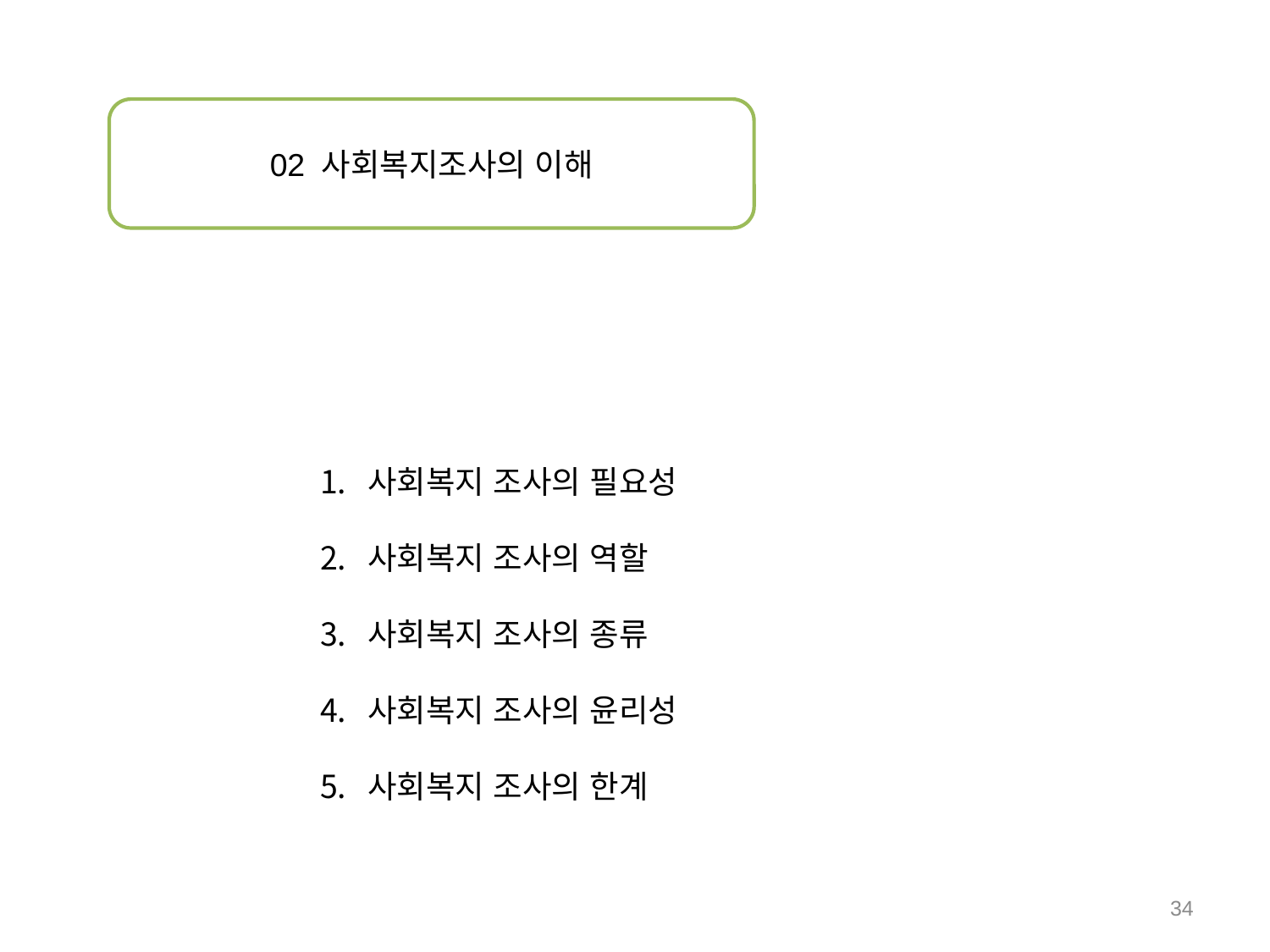

02 사회복지조사의 이해
사회복지 조사의 필요성

사회복지 조사의 역할

사회복지 조사의 종류

사회복지 조사의 윤리성

사회복지 조사의 한계
34